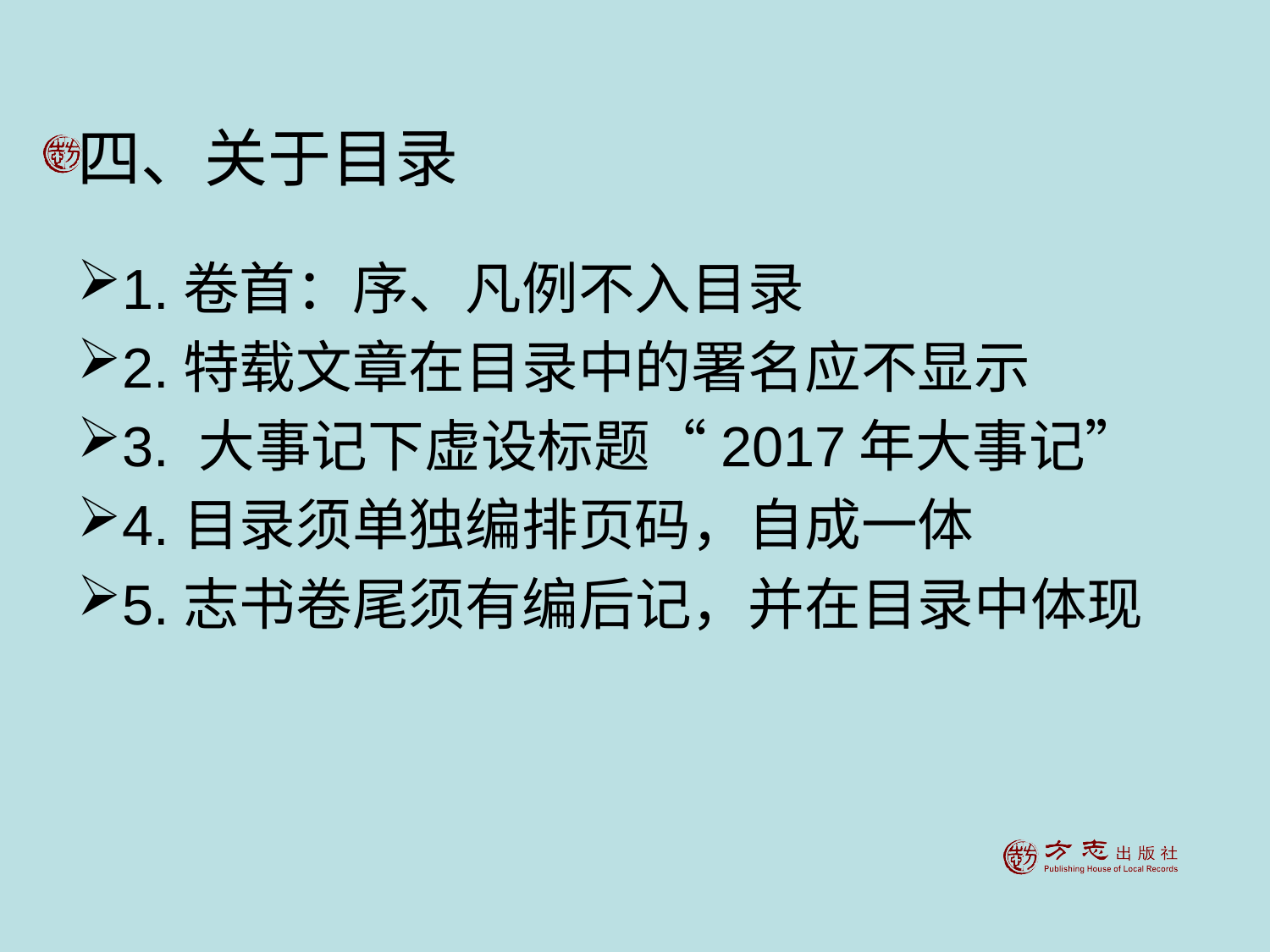

# 四、关于目录
1.卷首：序、凡例不入目录
2.特载文章在目录中的署名应不显示
3. 大事记下虚设标题“2017年大事记”
4.目录须单独编排页码，自成一体
5.志书卷尾须有编后记，并在目录中体现